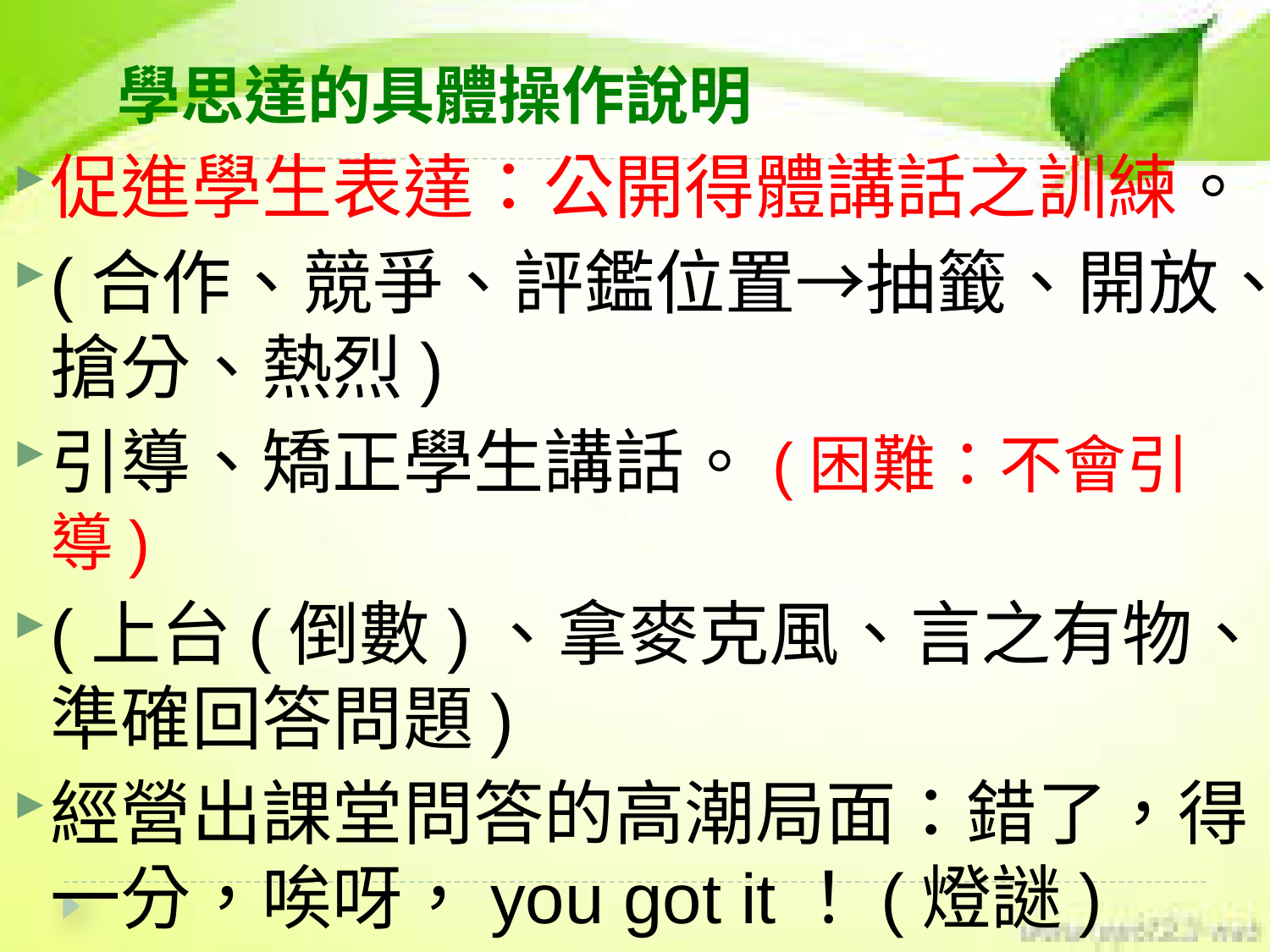

# 學思達的具體操作說明
促進學生表達：公開得體講話之訓練。
(合作、競爭、評鑑位置→抽籤、開放、搶分、熱烈)
引導、矯正學生講話。(困難：不會引導)
(上台(倒數)、拿麥克風、言之有物、準確回答問題)
經營出課堂問答的高潮局面：錯了，得一分，唉呀，you got it！(燈謎)
班級經營